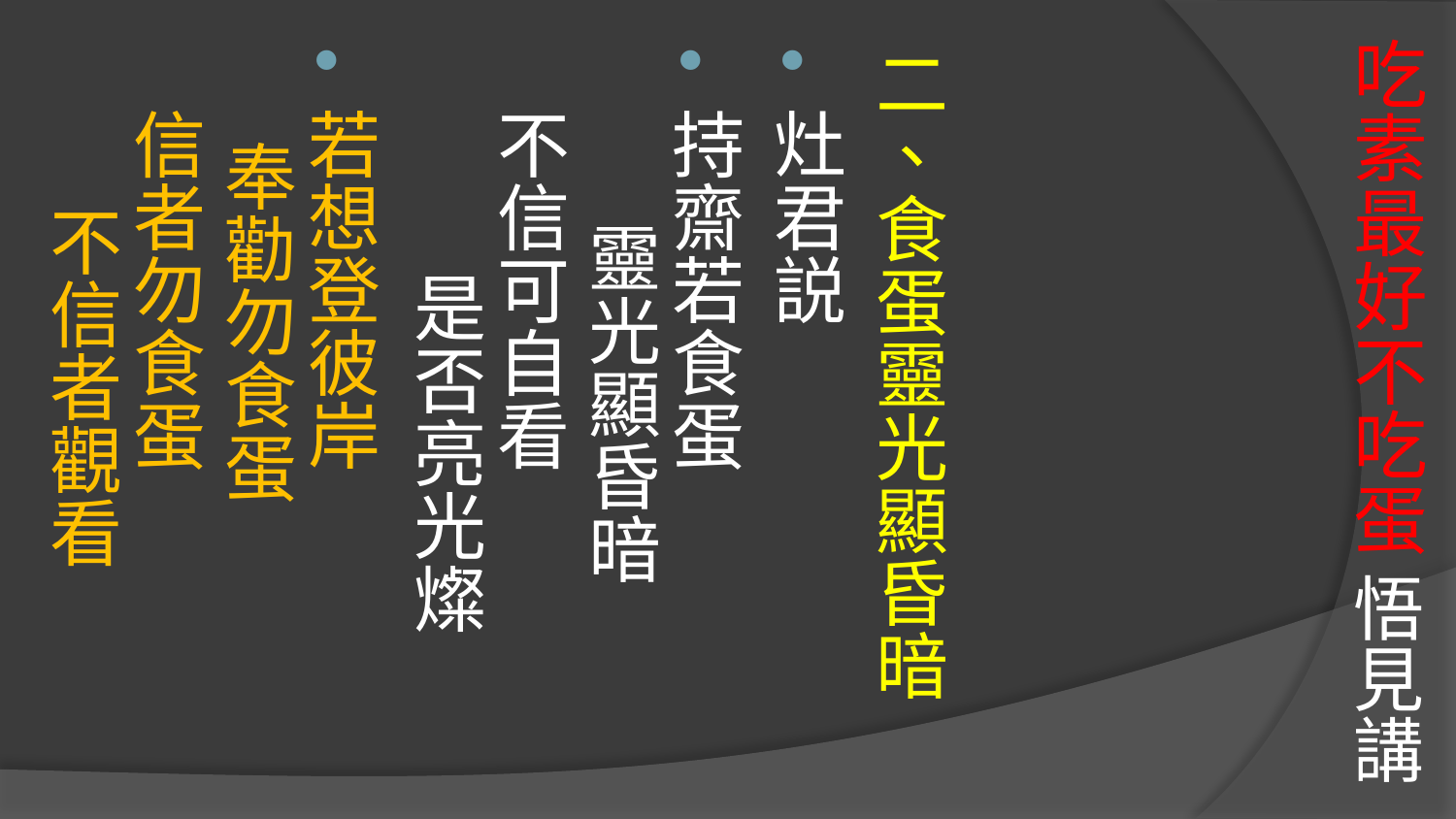

二、食蛋靈光顯昏暗
灶君説
持齋若食蛋                          靈光顯昏暗 
不信可自看                             是否亮光燦
若想登彼岸                     奉勸勿食蛋 
信者勿食蛋                         不信者觀看
# 吃素最好不吃蛋 悟見講